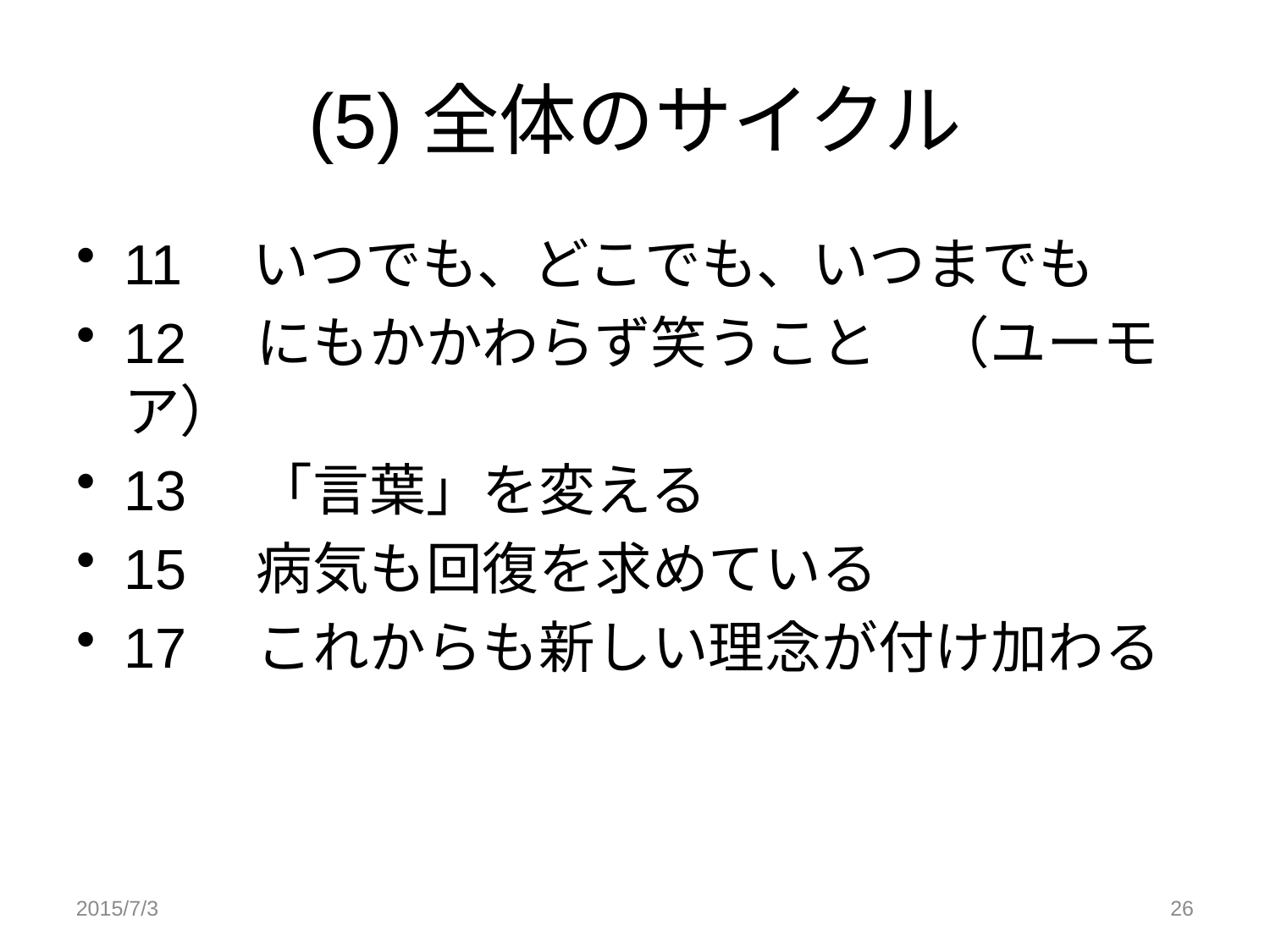

(5)全体のサイクル
11　いつでも、どこでも、いつまでも
12　にもかかわらず笑うこと　（ユーモア）
13　「言葉」を変える
15　病気も回復を求めている
17　これからも新しい理念が付け加わる

2015/7/3
26